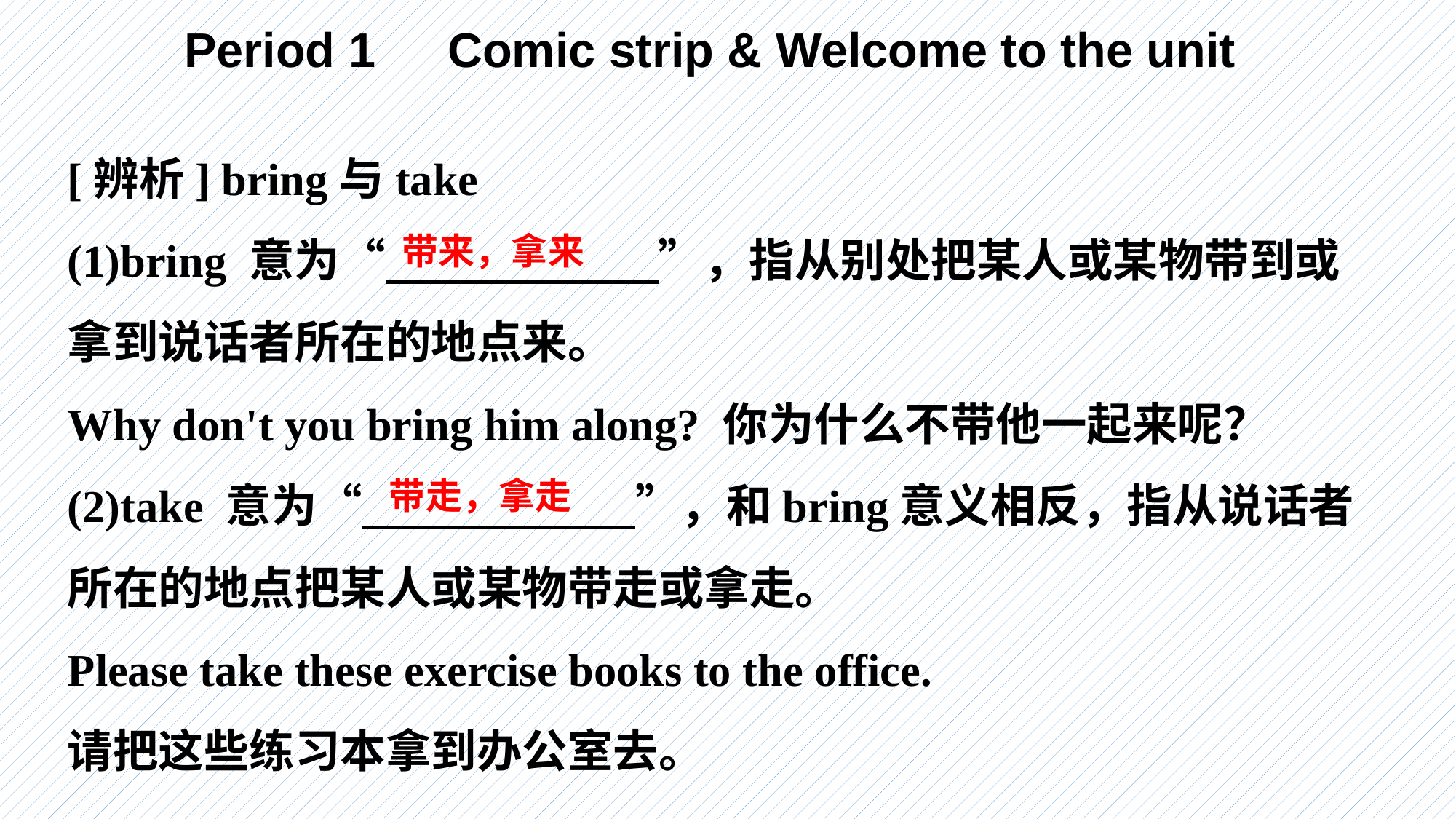

Period 1　Comic strip & Welcome to the unit
[辨析] bring与take
(1)bring 意为“　　　　　　”，指从别处把某人或某物带到或拿到说话者所在的地点来。
Why don't you bring him along? 你为什么不带他一起来呢？
(2)take 意为“　　　　　　”，和bring意义相反，指从说话者所在的地点把某人或某物带走或拿走。
Please take these exercise books to the office.
请把这些练习本拿到办公室去。
带来，拿来
带走，拿走